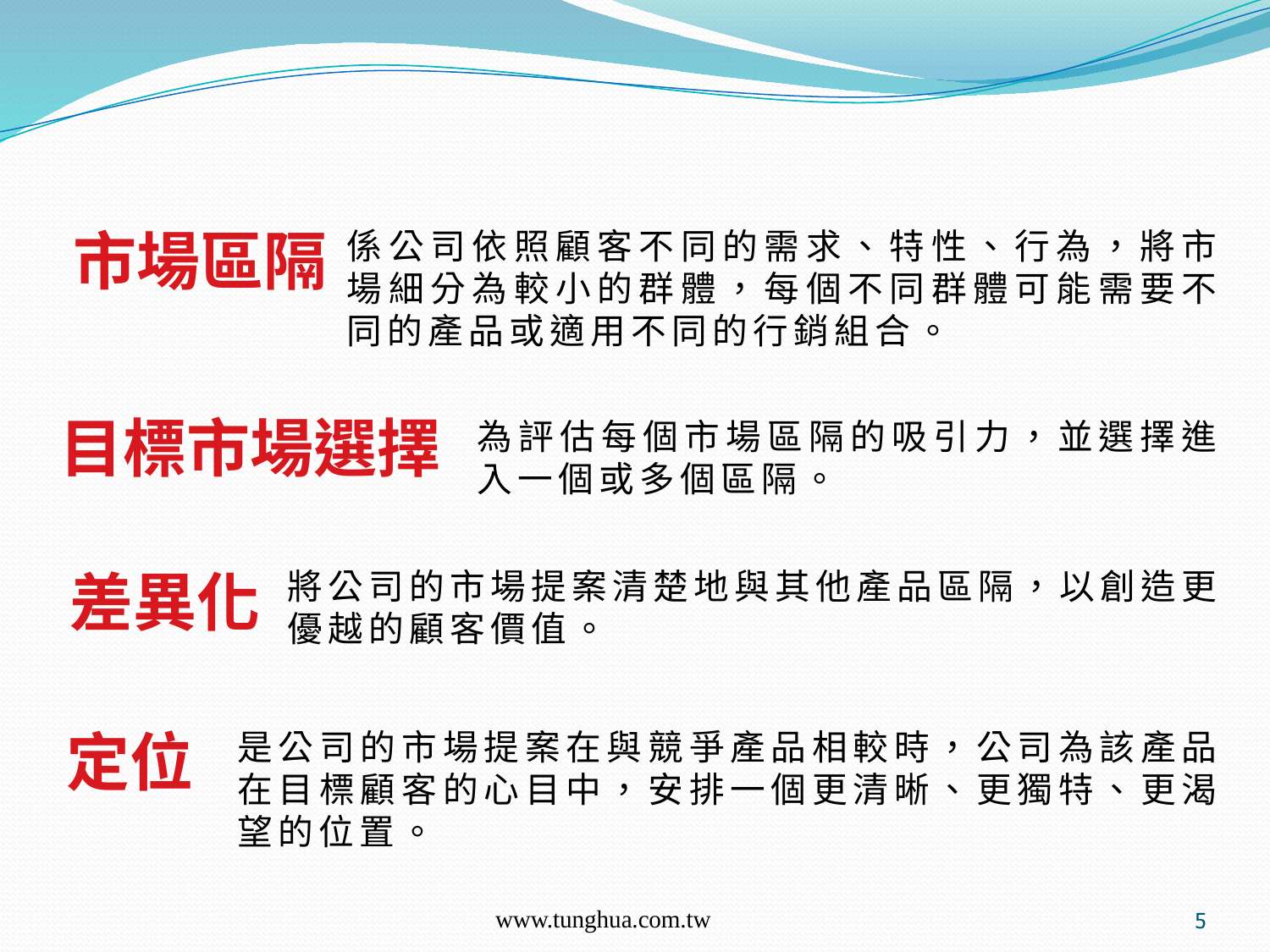

市場區隔
係公司依照顧客不同的需求、特性、行為，將市場細分為較小的群體，每個不同群體可能需要不同的產品或適用不同的行銷組合。
目標市場選擇
為評估每個市場區隔的吸引力，並選擇進入一個或多個區隔。
差異化
將公司的市場提案清楚地與其他產品區隔，以創造更優越的顧客價值。
定位
是公司的市場提案在與競爭產品相較時，公司為該產品在目標顧客的心目中，安排一個更清晰、更獨特、更渴望的位置。
www.tunghua.com.tw
5